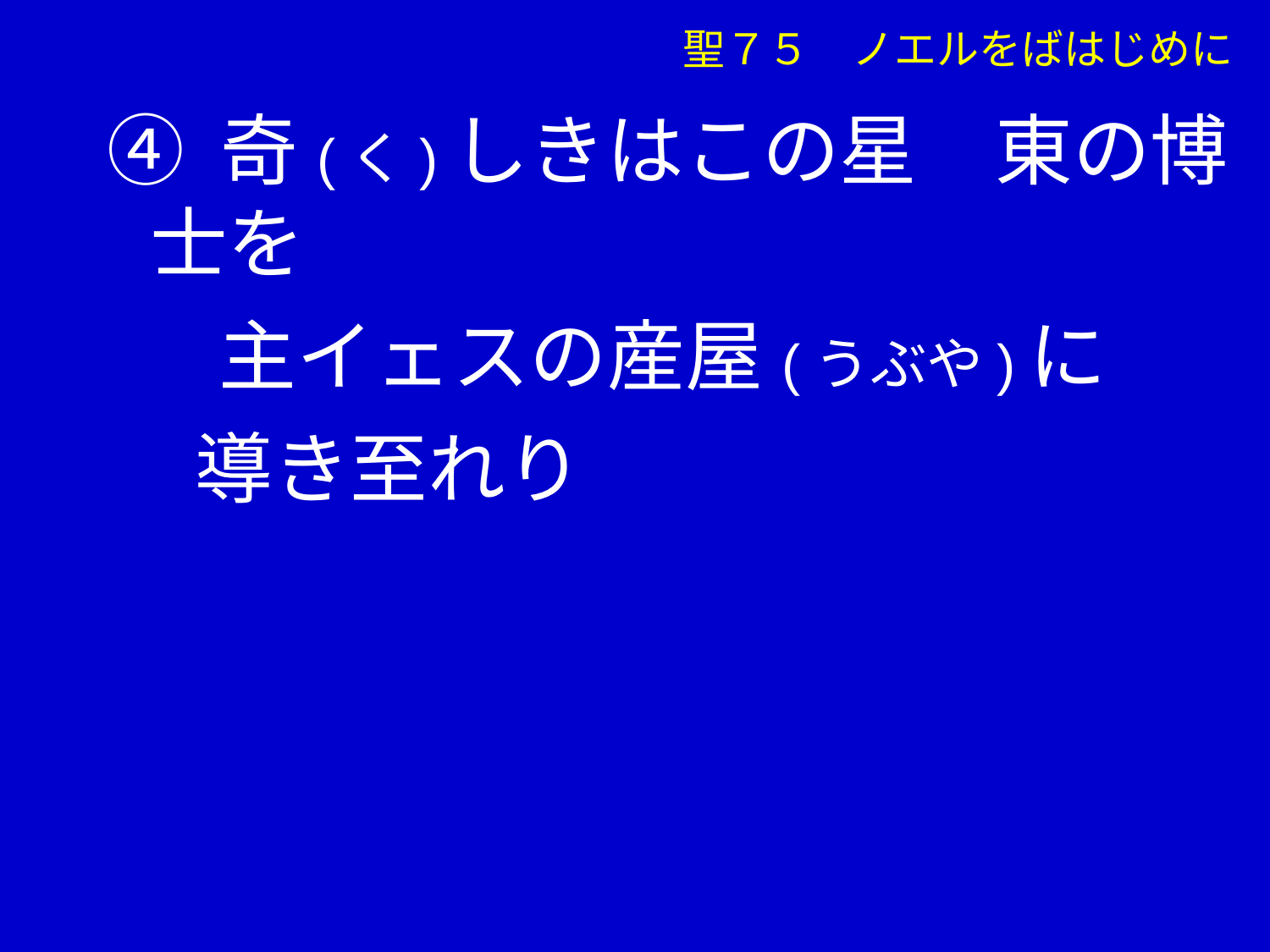

④ 奇(く)しきはこの星　東の博士を
　  主イェスの産屋(うぶや)に
    導き至れり

聖７５　ノエルをばはじめに